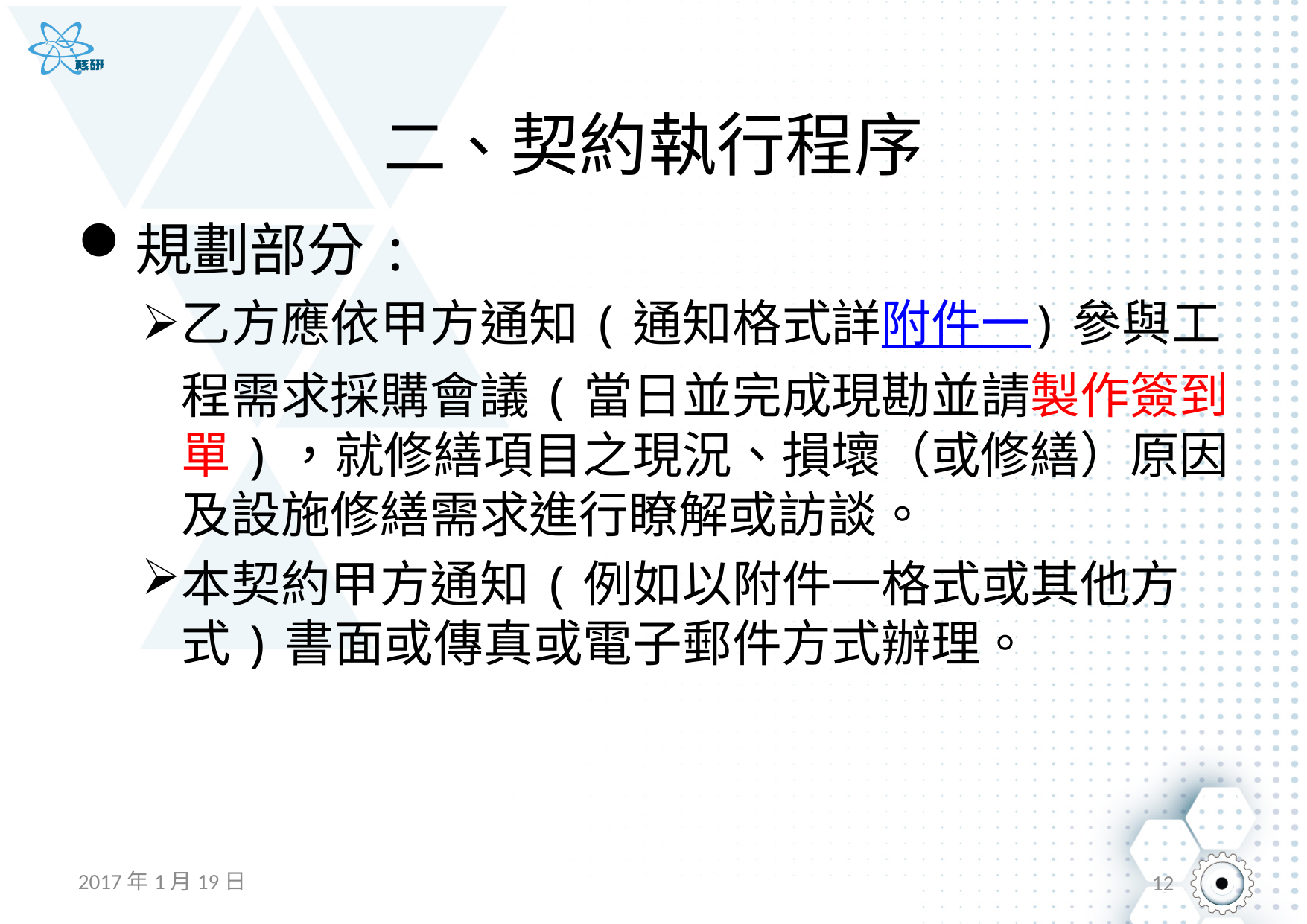

# 二、契約執行程序
規劃部分:
乙方應依甲方通知(通知格式詳附件一)參與工程需求採購會議(當日並完成現勘並請製作簽到單)，就修繕項目之現況、損壞（或修繕）原因及設施修繕需求進行瞭解或訪談。
本契約甲方通知(例如以附件一格式或其他方式)書面或傳真或電子郵件方式辦理。

2017年1月19日
12